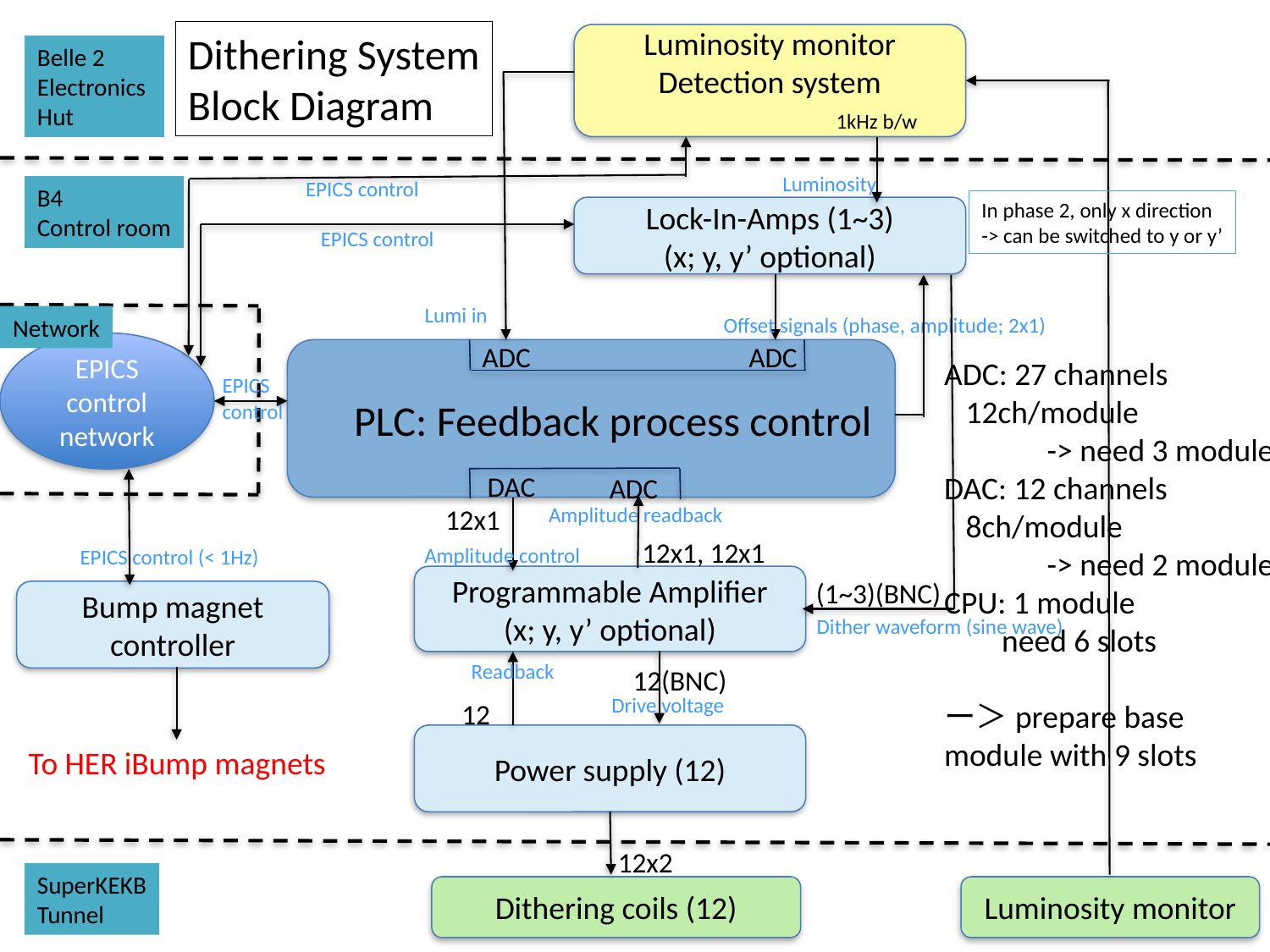

Dithering System
Block Diagram
Luminosity monitor
Detection system

Belle 2
Electronics
Hut
1kHz b/w
Luminosity
EPICS control
B4
Control room
In phase 2, only x direction
-> can be switched to y or y’
Lock-In-Amps (1~3)
(x; y, y’ optional)
EPICS control
Lumi in
Offset signals (phase, amplitude; 2x1)
Network
EPICS control network
ADC
ADC

ADC: 27 channels
   12ch/module
　　　-> need 3 modules
DAC: 12 channels
   8ch/module
　　　-> need 2 modules
CPU: 1 module
        need 6 slots

ー＞prepare base
module with 9 slots
EPICS
control
PLC: Feedback process control
DAC
ADC
Amplitude readback
12x1
12x1, 12x1
Amplitude control
EPICS control (< 1Hz)
Programmable Amplifier
(x; y, y’ optional)
(1~3)(BNC)
Bump magnet controller
Dither waveform (sine wave)
Readback
12(BNC)
Drive voltage
12
Power supply (12)
To HER iBump magnets
12x2
SuperKEKB
Tunnel
Dithering coils (12)
Luminosity monitor
Luminosity monitor